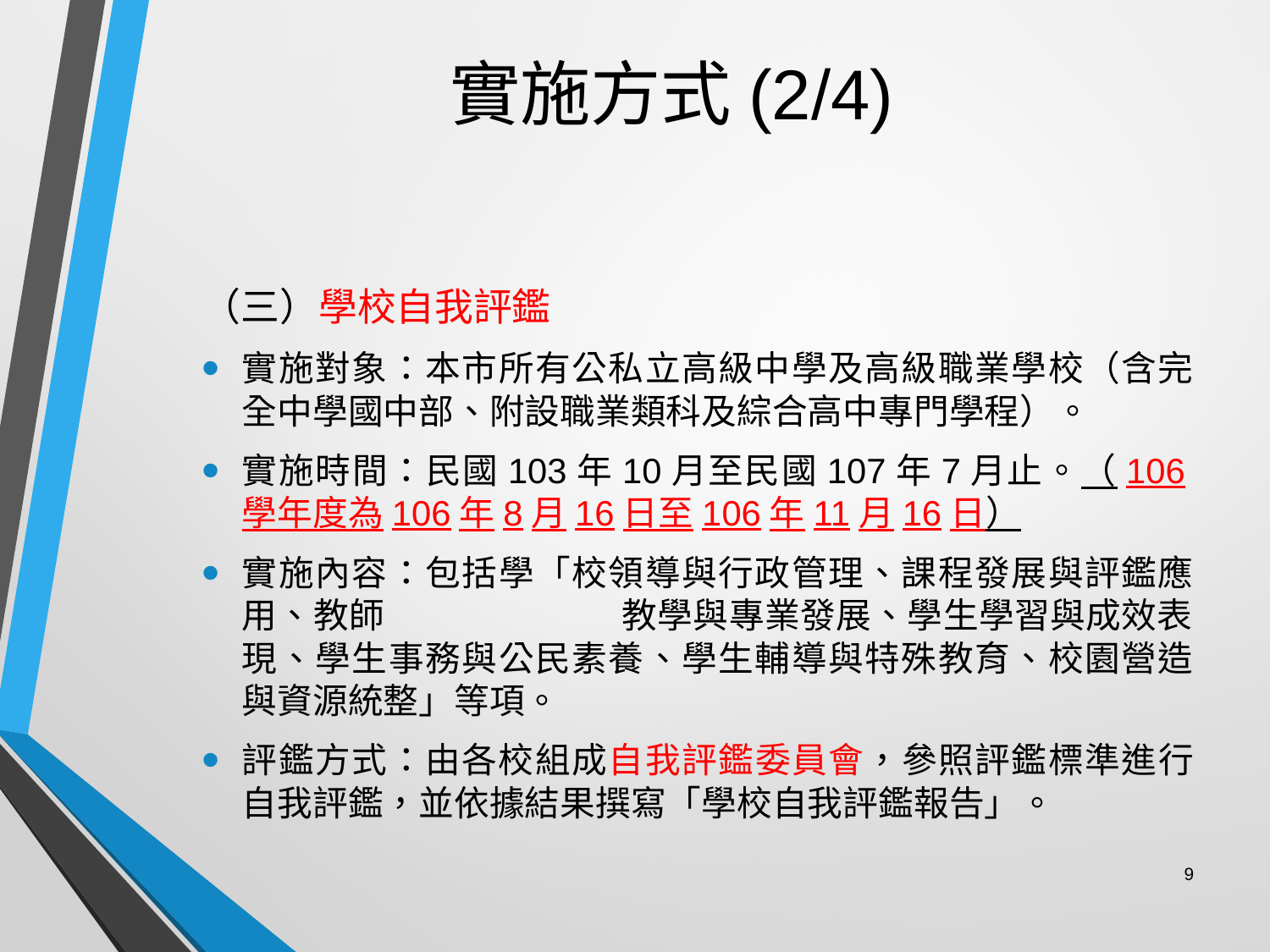

# 實施方式(2/4)
（三）學校自我評鑑
實施對象：本市所有公私立高級中學及高級職業學校（含完全中學國中部、附設職業類科及綜合高中專門學程）。
實施時間：民國103年10月至民國107年7月止。（106學年度為106年8月16日至106年11月16日）
實施內容：包括學「校領導與行政管理、課程發展與評鑑應用、教師                             教學與專業發展、學生學習與成效表現、學生事務與公民素養、學生輔導與特殊教育、校園營造與資源統整」等項。
評鑑方式：由各校組成自我評鑑委員會，參照評鑑標準進行自我評鑑，並依據結果撰寫「學校自我評鑑報告」。
9